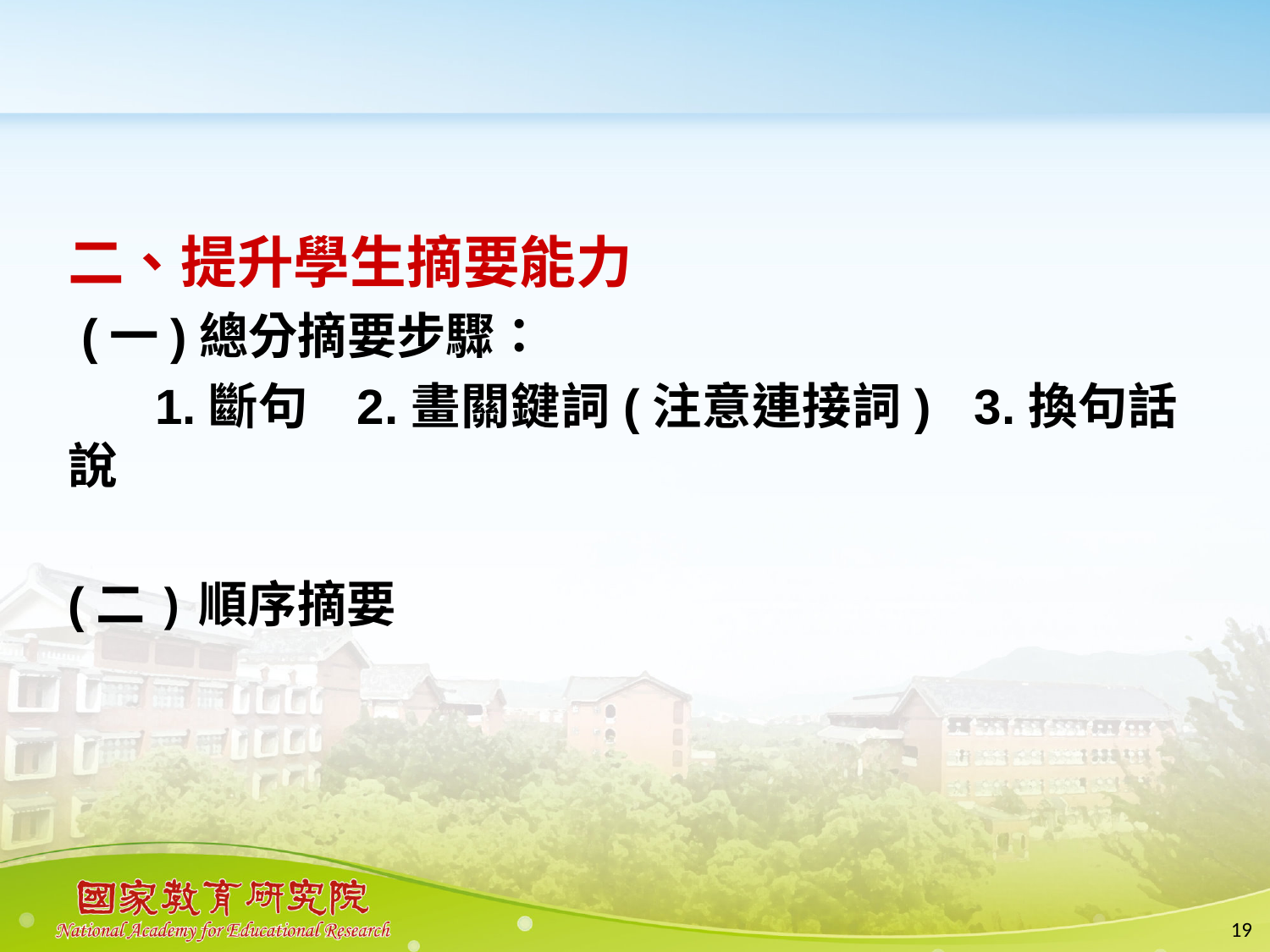

#
二、提升學生摘要能力
 (一)總分摘要步驟：
      1.斷句   2.畫關鍵詞(注意連接詞)   3.換句話說

(二)順序摘要
19